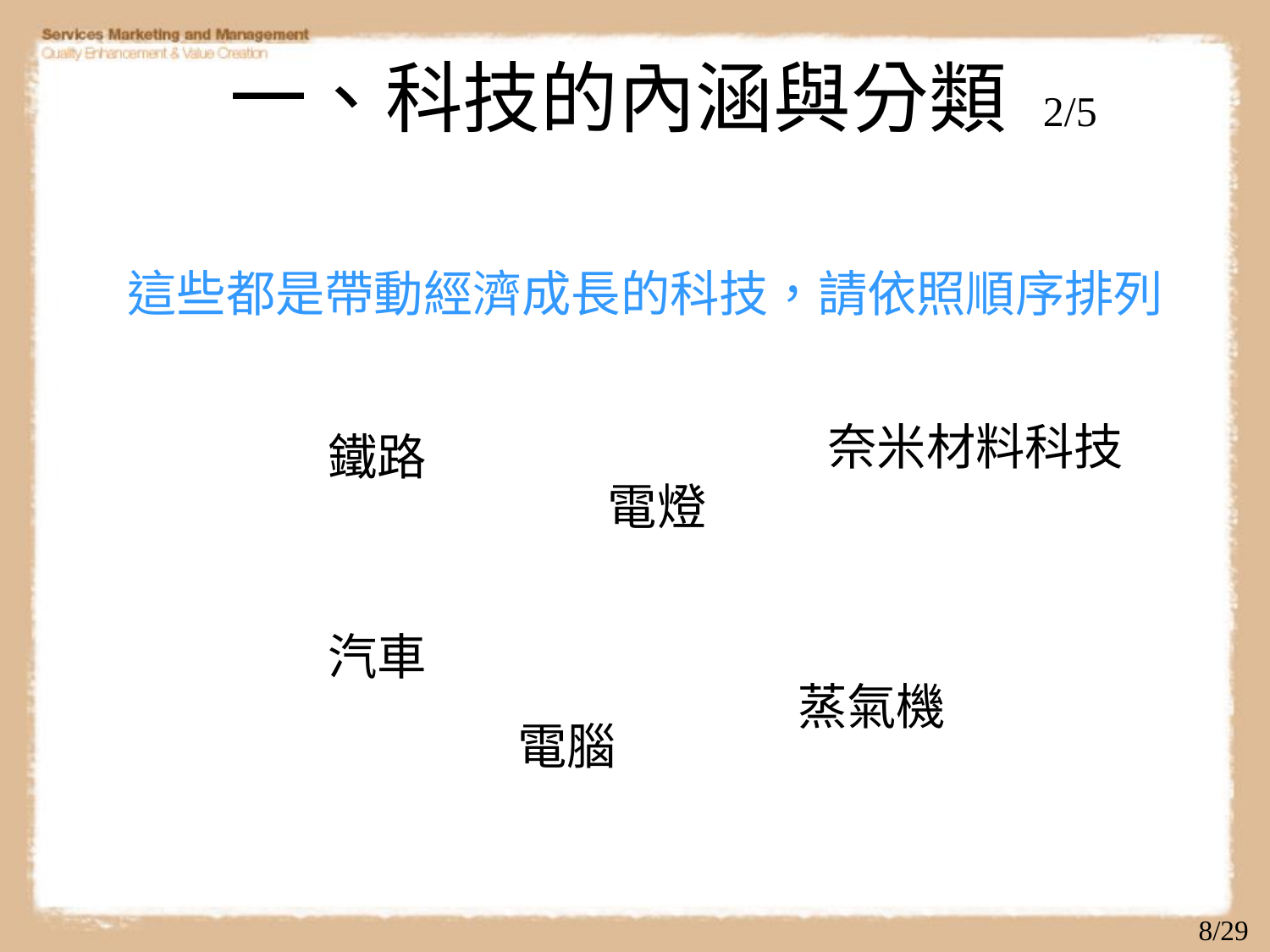

# 一、科技的內涵與分類 2/5
這些都是帶動經濟成長的科技，請依照順序排列
奈米材料科技
鐵路
電燈
汽車
蒸氣機
電腦